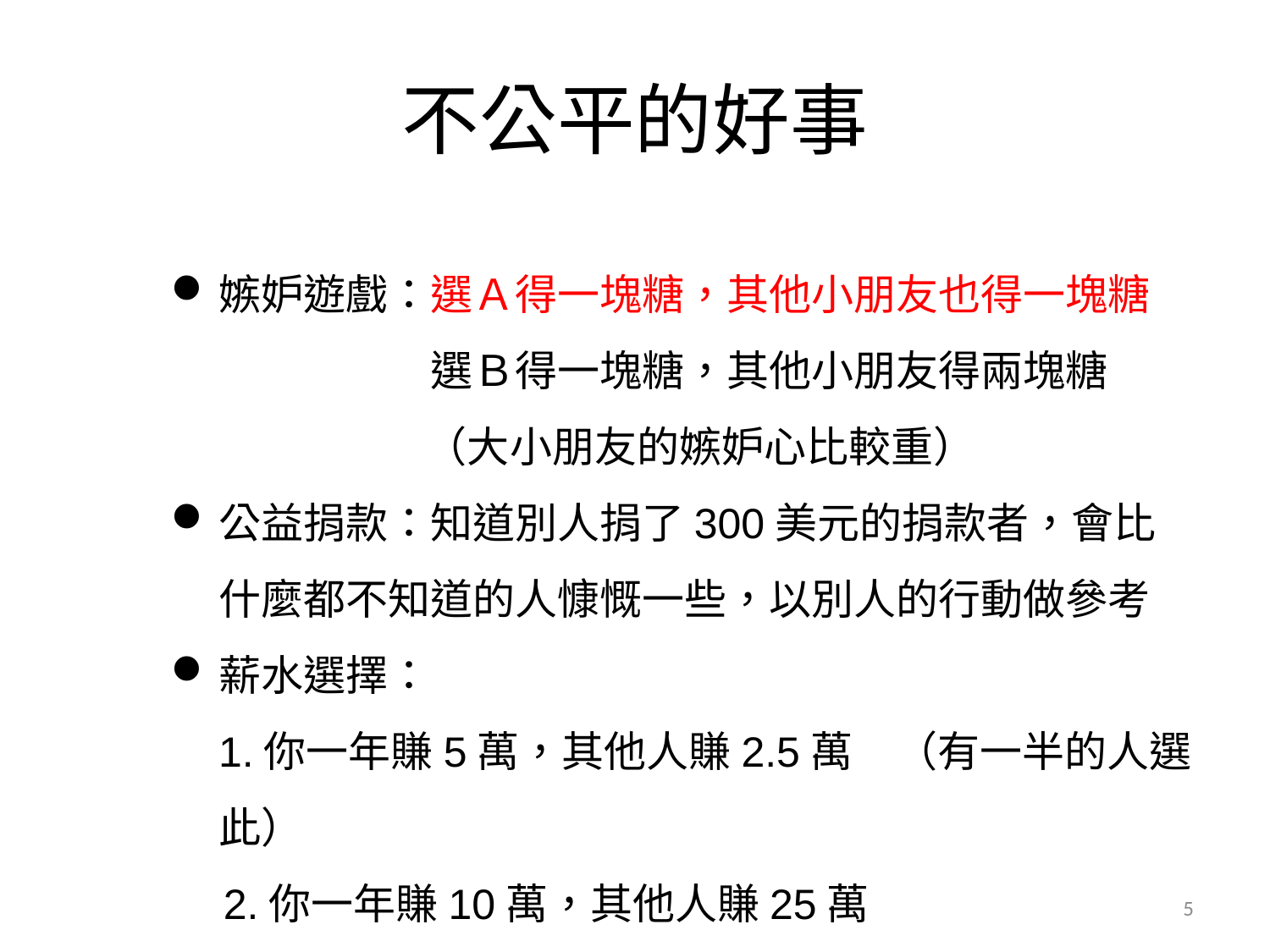

# 不公平的好事

嫉妒遊戲：選Ａ得一塊糖，其他小朋友也得一塊糖
　　　　　選Ｂ得一塊糖，其他小朋友得兩塊糖
　　　　　　（大小朋友的嫉妒心比較重）
公益捐款：知道別人捐了300美元的捐款者，會比什麼都不知道的人慷慨一些，以別人的行動做參考
薪水選擇：
1.你一年賺5萬，其他人賺2.5萬　（有一半的人選此）
　2.你一年賺10萬，其他人賺25萬
5